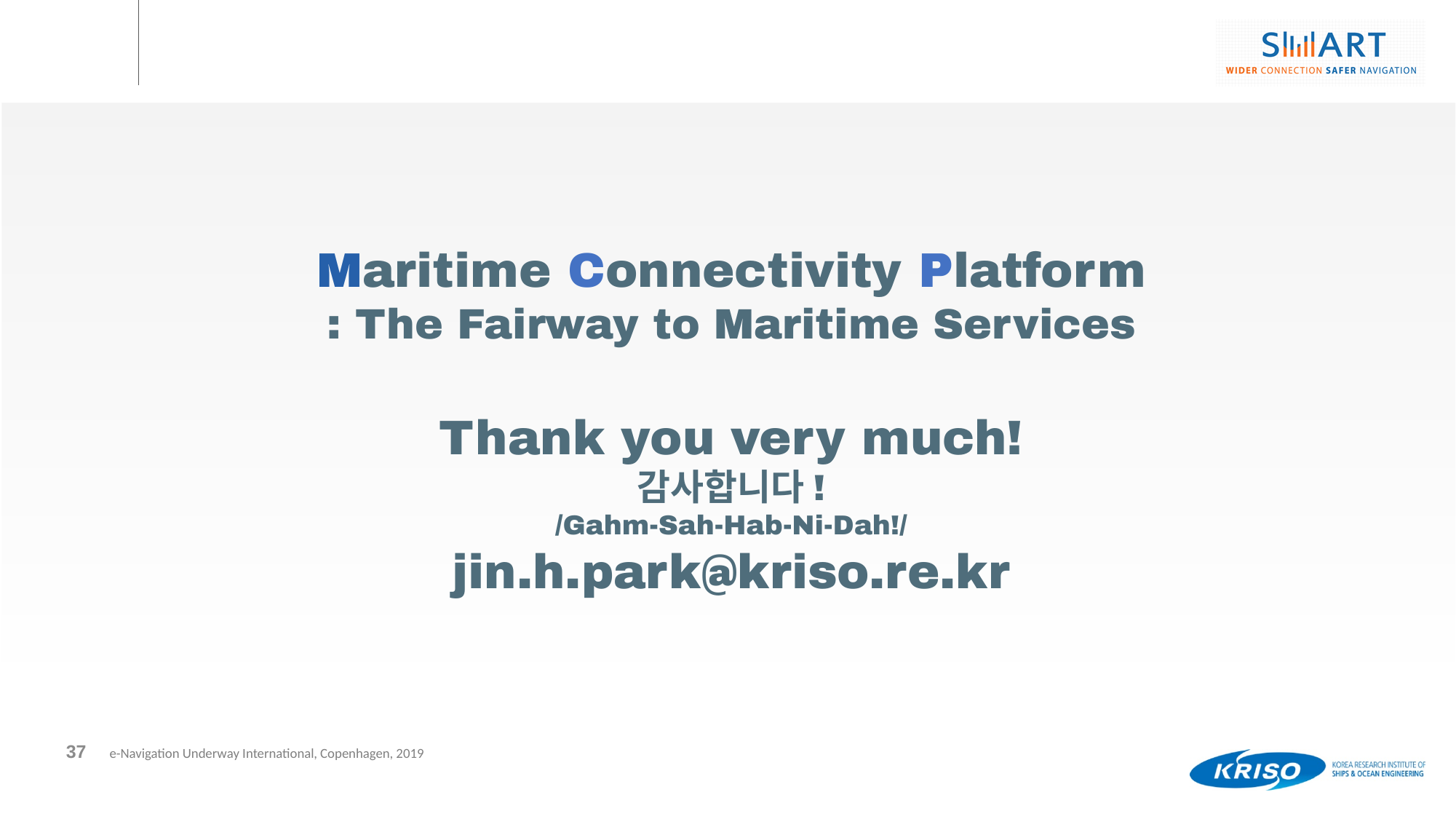

Maritime Connectivity Platform
: The Fairway to Maritime Services
Thank you very much!
감사합니다!
/Gahm-Sah-Hab-Ni-Dah!/
jin.h.park@kriso.re.kr
37